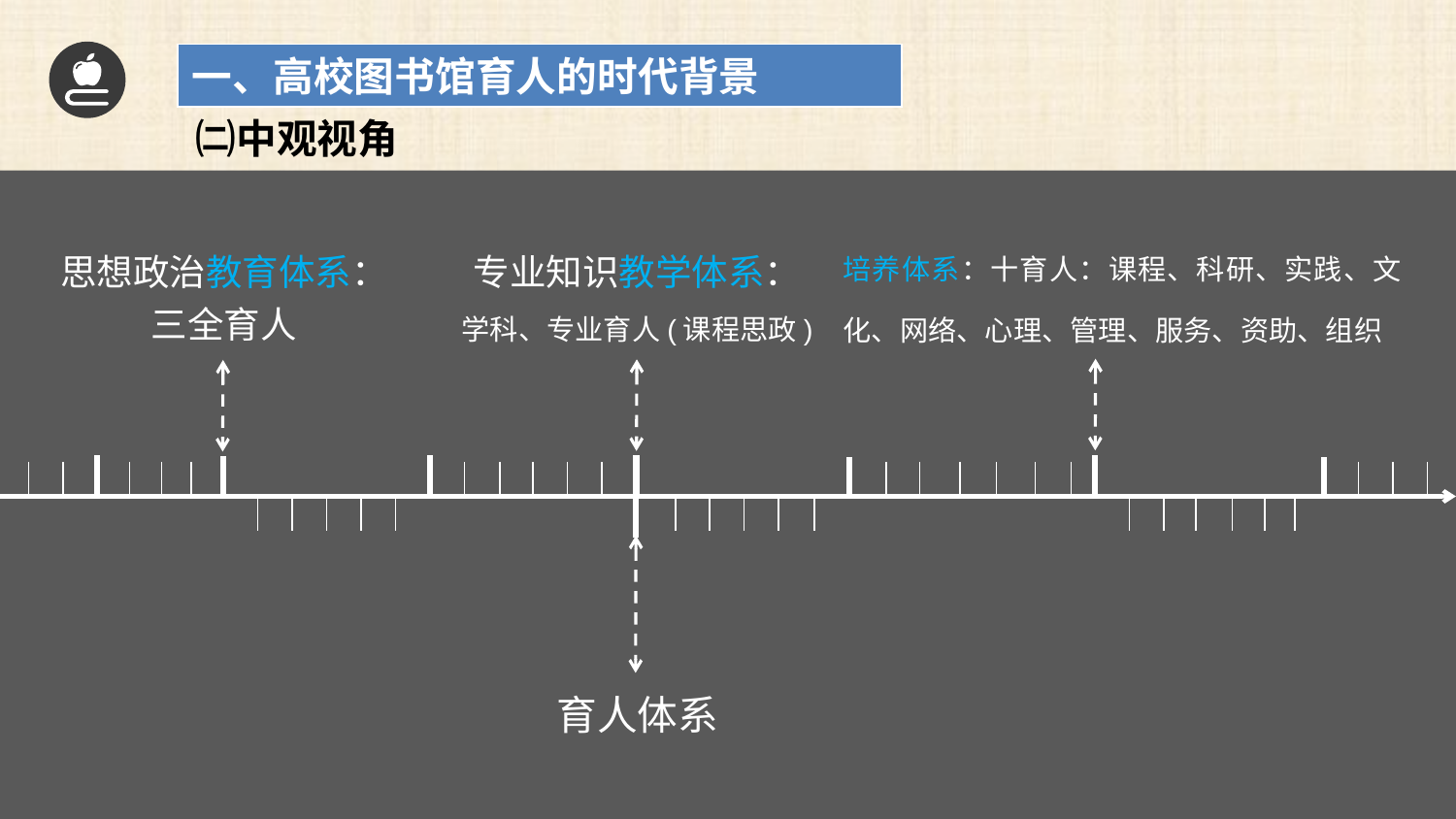

一、高校图书馆育人的时代背景
㈡中观视角

培养体系：十育人：课程、科研、实践、文化、网络、心理、管理、服务、资助、组织
思想政治教育体系：
三全育人
专业知识教学体系：
学科、专业育人(课程思政)
育人体系